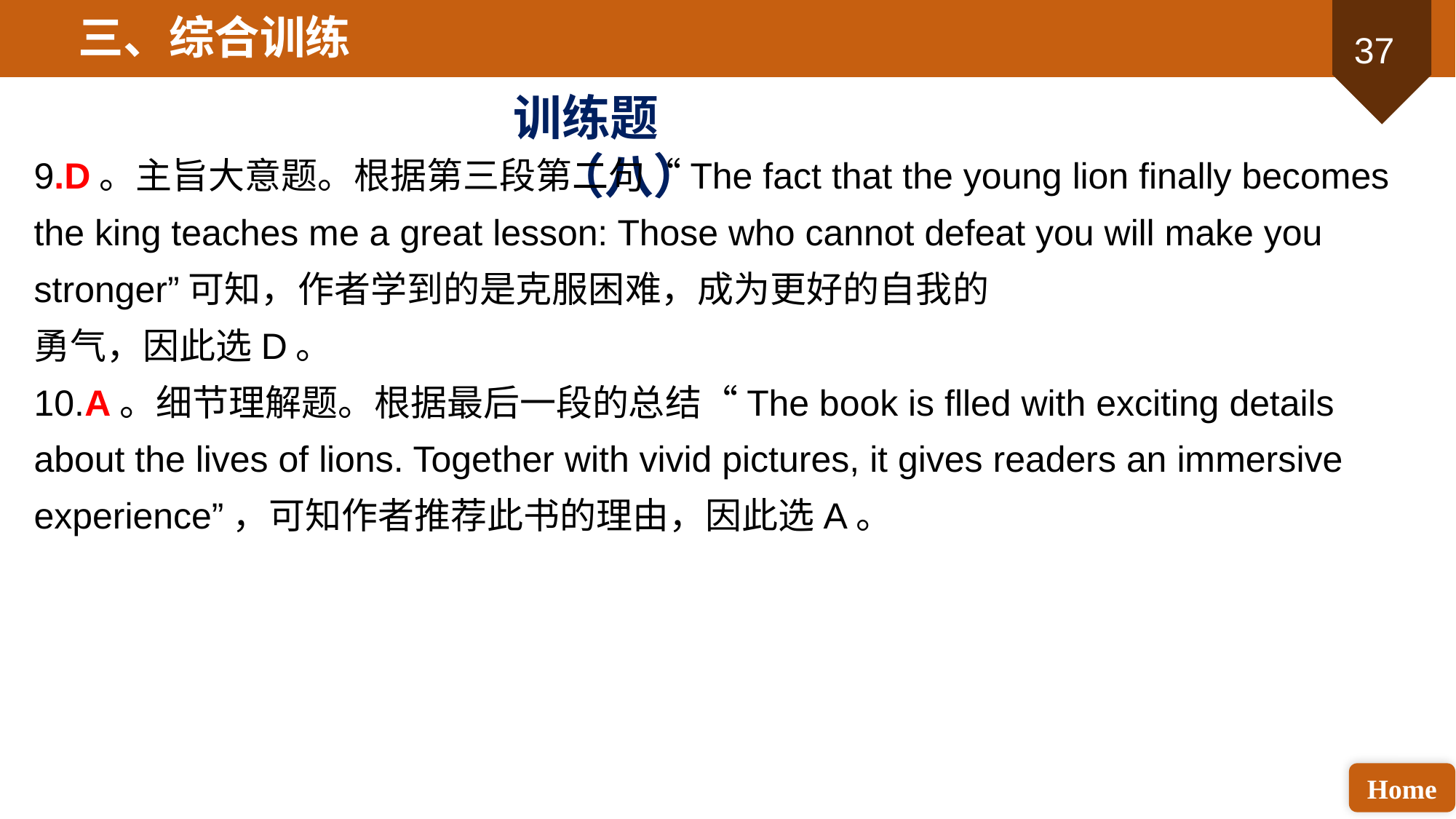

三、综合训练
训练题（八）
9.D。主旨大意题。根据第三段第二句“The fact that the young lion finally becomes the king teaches me a great lesson: Those who cannot defeat you will make you stronger”可知，作者学到的是克服困难，成为更好的自我的
勇气，因此选D。
10.A。细节理解题。根据最后一段的总结“The book is flled with exciting details about the lives of lions. Together with vivid pictures, it gives readers an immersive experience”，可知作者推荐此书的理由，因此选A。